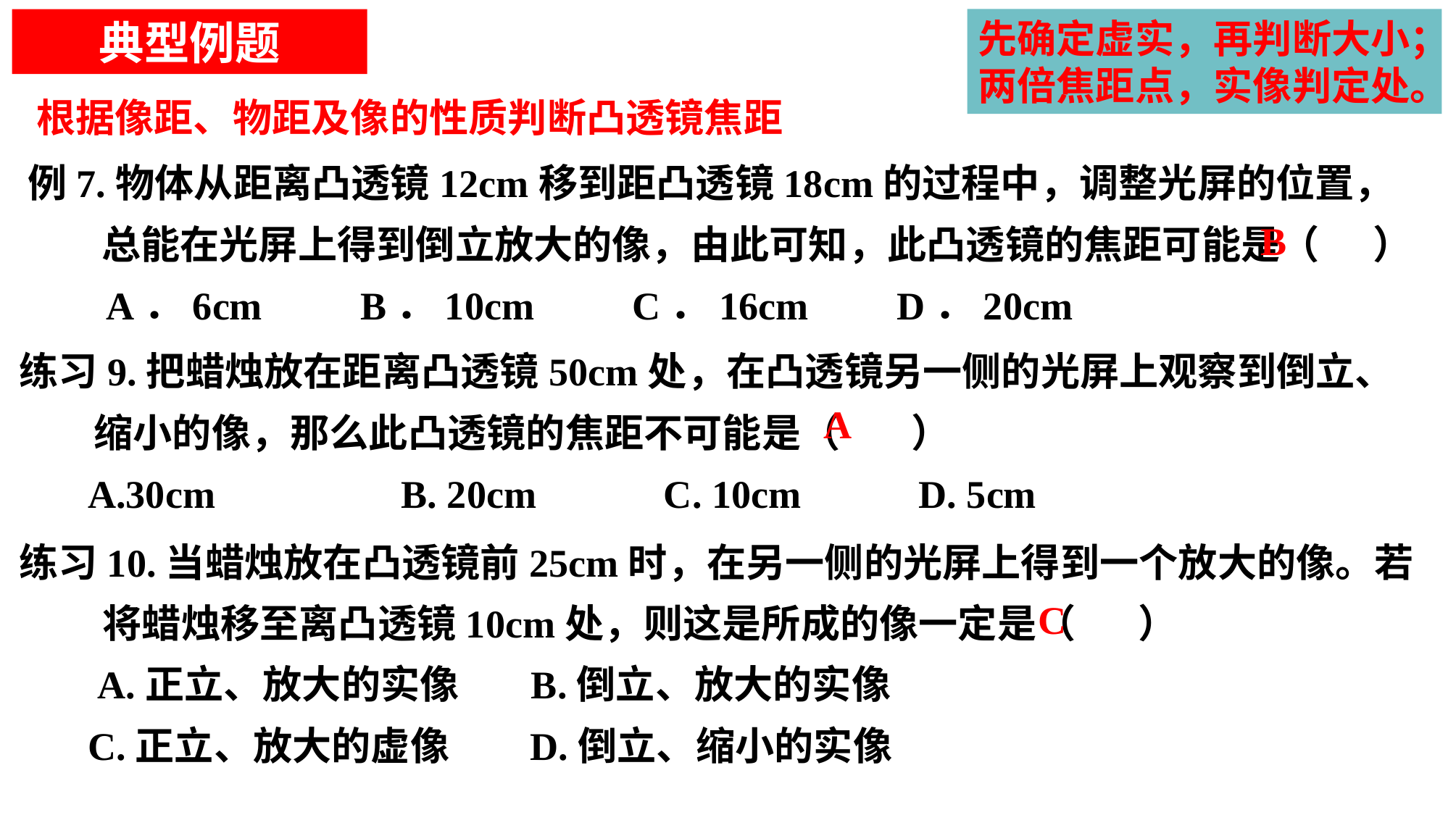

典型例题
先确定虚实，再判断大小；
两倍焦距点，实像判定处。
根据像距、物距及像的性质判断凸透镜焦距
例7.物体从距离凸透镜12cm移到距凸透镜18cm的过程中，调整光屏的位置，总能在光屏上得到倒立放大的像，由此可知，此凸透镜的焦距可能是（      ）
        A．6cm          B．10cm          C．16cm         D．20cm
B
练习9.把蜡烛放在距离凸透镜50cm处，在凸透镜另一侧的光屏上观察到倒立、缩小的像，那么此凸透镜的焦距不可能是（        ）
       A.30cm                   B. 20cm             C. 10cm            D. 5cm
A
练习10.当蜡烛放在凸透镜前25cm时，在另一侧的光屏上得到一个放大的像。若将蜡烛移至离凸透镜10cm处，则这是所成的像一定是（       ）
        A.正立、放大的实像       B.倒立、放大的实像
       C.正立、放大的虚像        D.倒立、缩小的实像
C